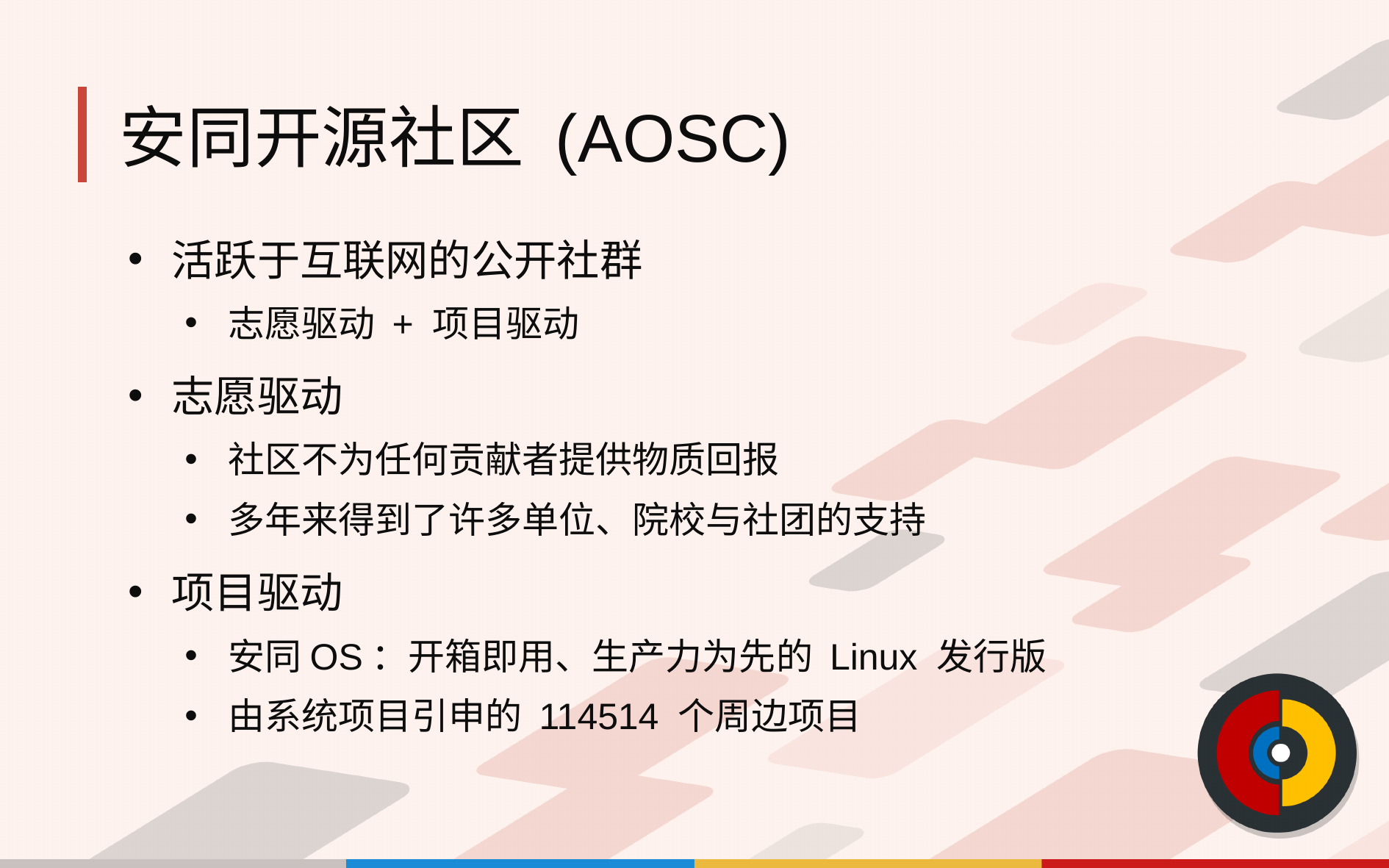

# 安同开源社区 (AOSC)
活跃于互联网的公开社群
志愿驱动 + 项目驱动
志愿驱动
社区不为任何贡献者提供物质回报
多年来得到了许多单位、院校与社团的支持
项目驱动
安同 OS：开箱即用、生产力为先的 Linux 发行版
由系统项目引申的 114514 个周边项目